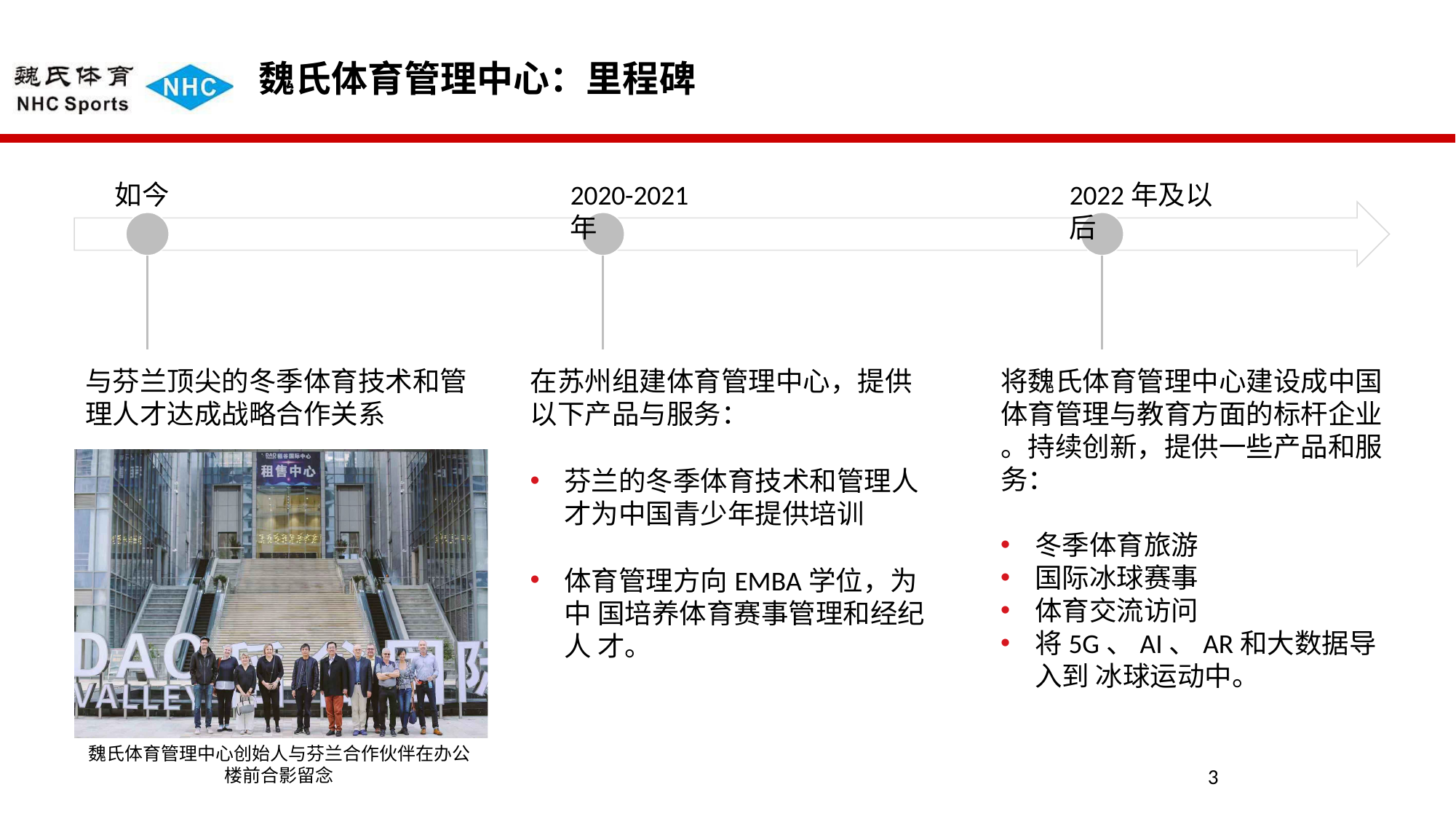

# 魏氏体育管理中心：里程碑
如今
2020-2021年
2022年及以后

与芬兰顶尖的冬季体育技术和管 理人才达成战略合作关系
在苏州组建体育管理中心，提供 以下产品与服务：

芬兰的冬季体育技术和管理人 才为中国青少年提供培训

体育管理方向EMBA学位，为中 国培养体育赛事管理和经纪人 才。
将魏氏体育管理中心建设成中国 体育管理与教育方面的标杆企业
。持续创新，提供一些产品和服 务：

冬季体育旅游
国际冰球赛事
体育交流访问
将5G、AI、AR和大数据导入到 冰球运动中。
魏氏体育管理中心创始人与芬兰合作伙伴在办公 楼前合影留念
3